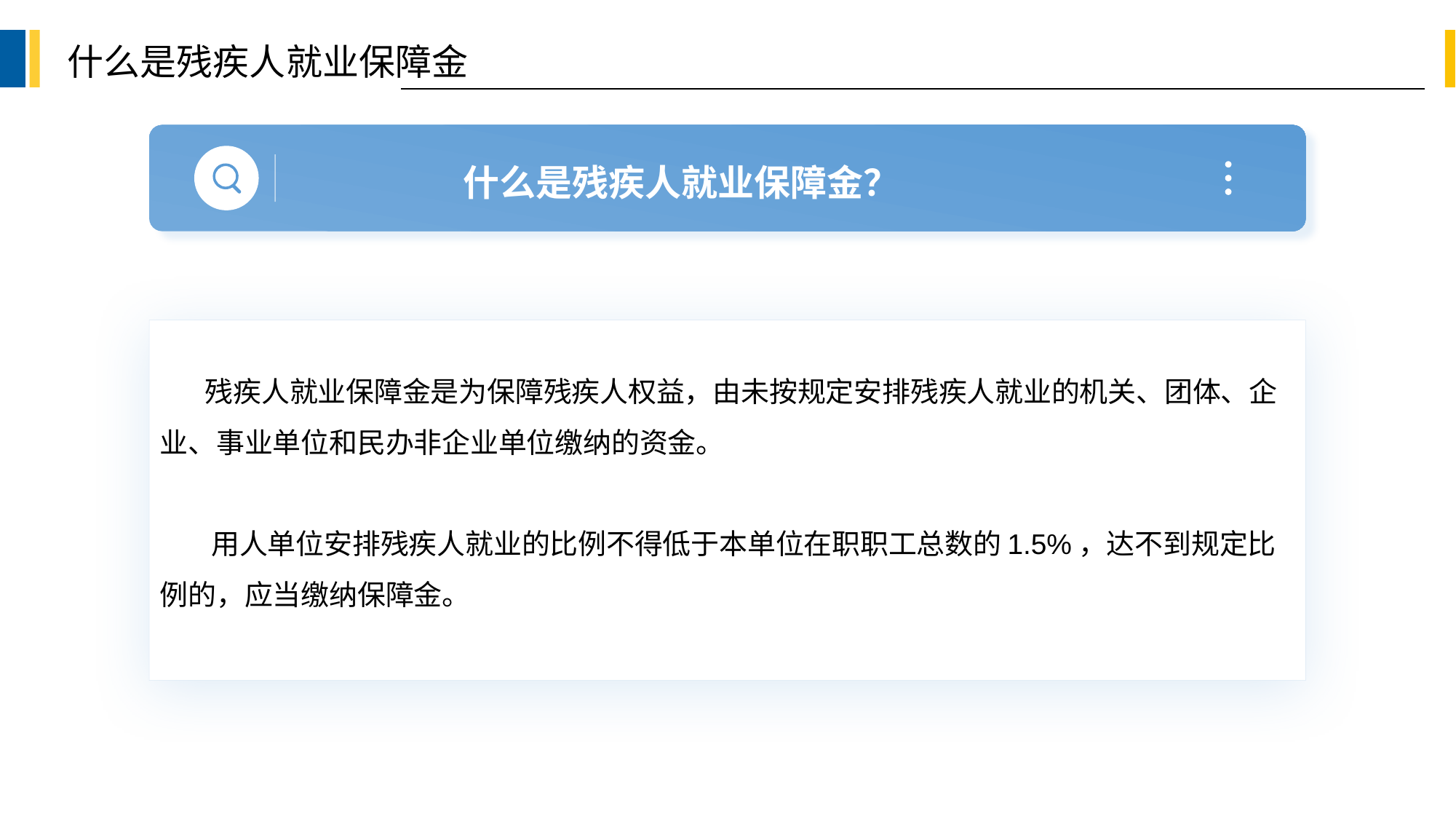

什么是残疾人就业保障金

什么是残疾人就业保障金？

      残疾人就业保障金是为保障残疾人权益，由未按规定安排残疾人就业的机关、团体、企业、事业单位和民办非企业单位缴纳的资金。

       用人单位安排残疾人就业的比例不得低于本单位在职职工总数的1.5%，达不到规定比例的，应当缴纳保障金。